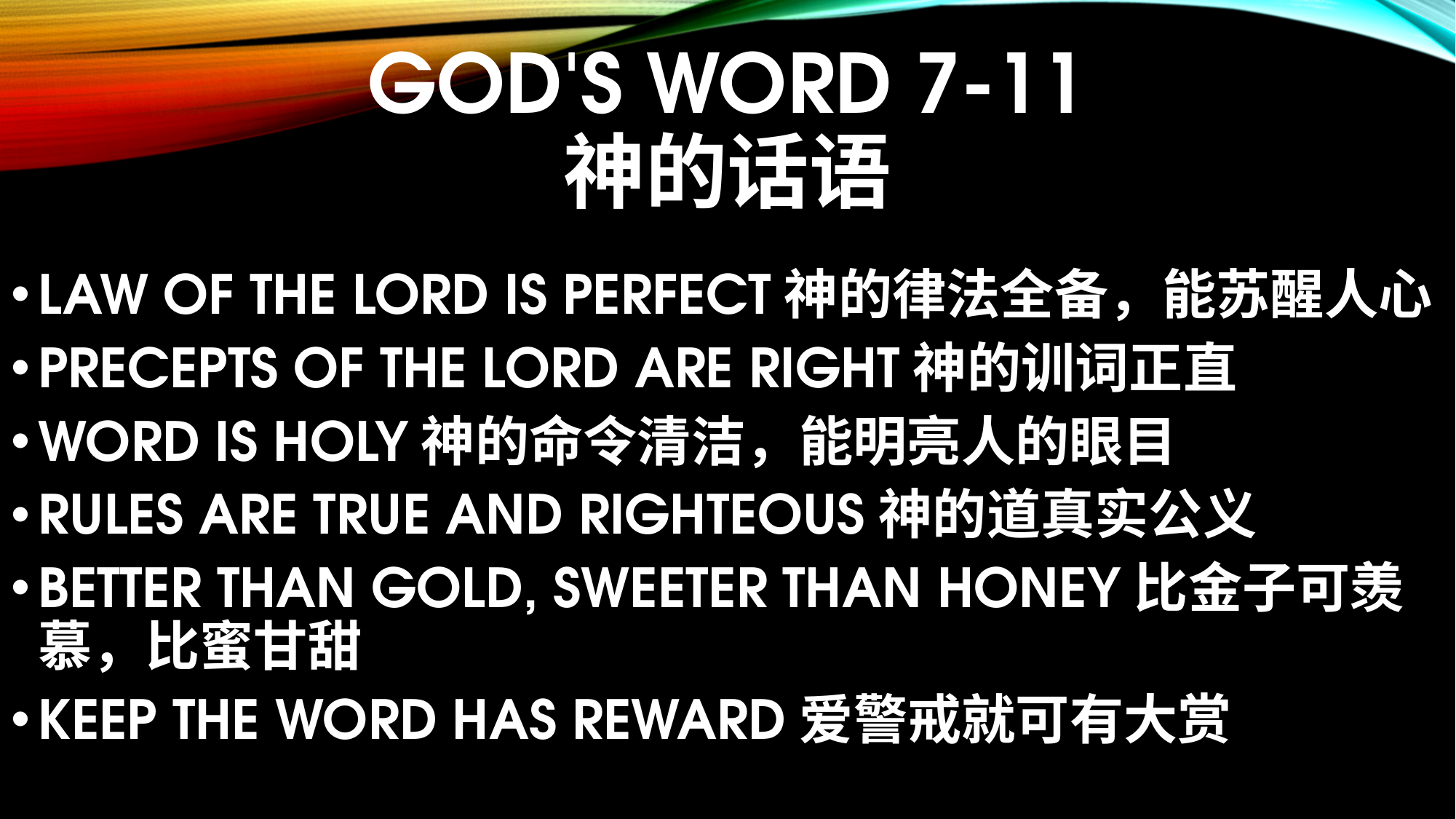

# GOD'S WORD 7-11 神的话语
LAW OF THE LORD IS PERFECT神的律法全备，能苏醒人心
PRECEPTS OF THE LORD ARE RIGHT神的训词正直
WORD IS HOLY神的命令清洁，能明亮人的眼目
RULES ARE TRUE AND RIGHTEOUS神的道真实公义
BETTER THAN GOLD, SWEETER THAN HONEY比金子可羡慕，比蜜甘甜
KEEP THE WORD HAS REWARD爱警戒就可有大赏